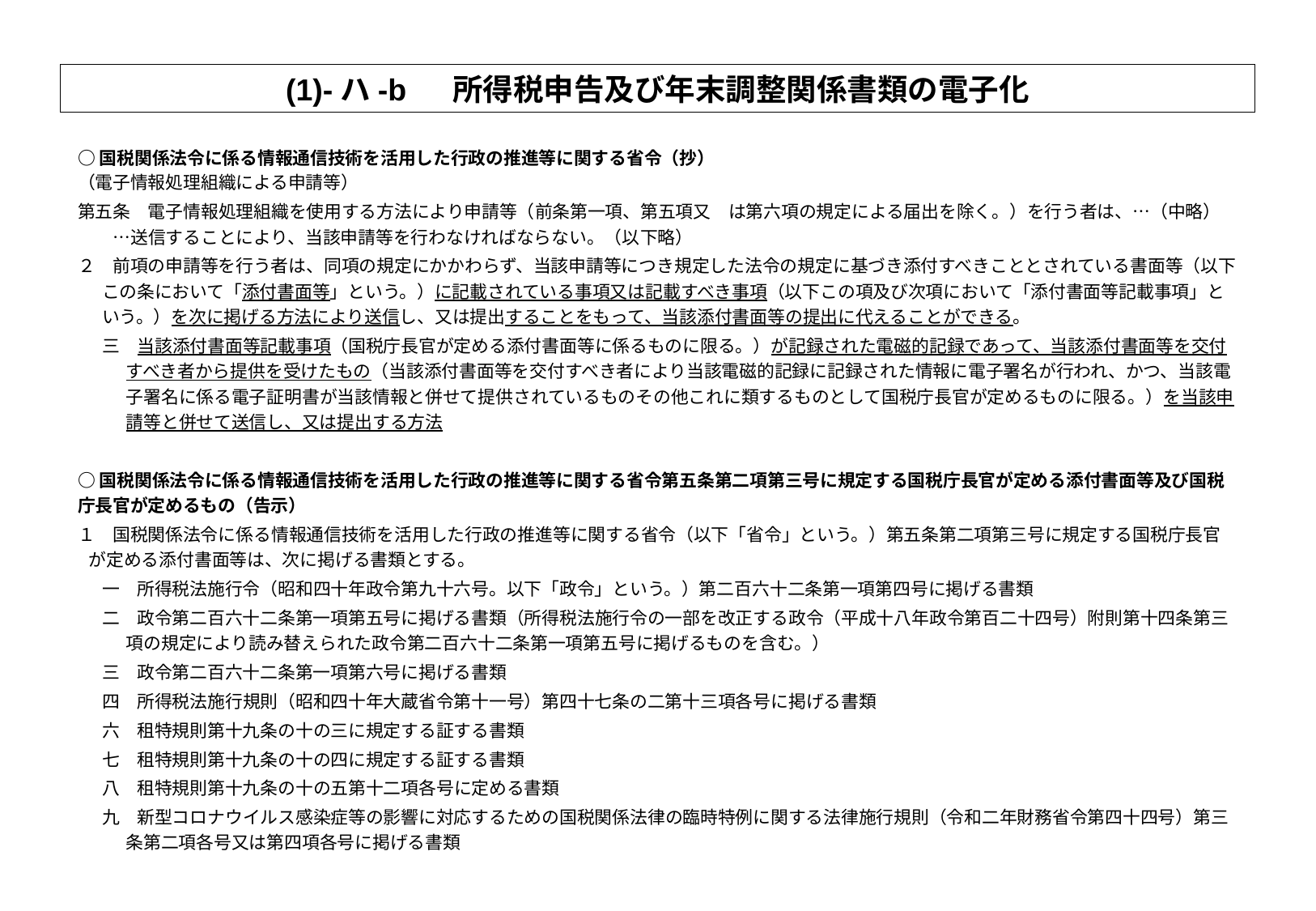

(1)-ハ-b 　所得税申告及び年末調整関係書類の電子化

○国税関係法令に係る情報通信技術を活用した行政の推進等に関する省令（抄）
（電子情報処理組織による申請等）
第五条　電子情報処理組織を使用する方法により申請等（前条第一項、第五項又　は第六項の規定による届出を除く。）を行う者は、…（中略）…送信することにより、当該申請等を行わなければならない。（以下略）
２　前項の申請等を行う者は、同項の規定にかかわらず、当該申請等につき規定した法令の規定に基づき添付すべきこととされている書面等（以下この条において「添付書面等」という。）に記載されている事項又は記載すべき事項（以下この項及び次項において「添付書面等記載事項」という。）を次に掲げる方法により送信し、又は提出することをもって、当該添付書面等の提出に代えることができる。
三　当該添付書面等記載事項（国税庁長官が定める添付書面等に係るものに限る。）が記録された電磁的記録であって、当該添付書面等を交付すべき者から提供を受けたもの（当該添付書面等を交付すべき者により当該電磁的記録に記録された情報に電子署名が行われ、かつ、当該電子署名に係る電子証明書が当該情報と併せて提供されているものその他これに類するものとして国税庁長官が定めるものに限る。）を当該申請等と併せて送信し、又は提出する方法

○国税関係法令に係る情報通信技術を活用した行政の推進等に関する省令第五条第二項第三号に規定する国税庁長官が定める添付書面等及び国税庁長官が定めるもの（告示）
１　国税関係法令に係る情報通信技術を活用した行政の推進等に関する省令（以下「省令」という。）第五条第二項第三号に規定する国税庁長官が定める添付書面等は、次に掲げる書類とする。
一　所得税法施行令（昭和四十年政令第九十六号。以下「政令」という。）第二百六十二条第一項第四号に掲げる書類
二　政令第二百六十二条第一項第五号に掲げる書類（所得税法施行令の一部を改正する政令（平成十八年政令第百二十四号）附則第十四条第三項の規定により読み替えられた政令第二百六十二条第一項第五号に掲げるものを含む。）
三　政令第二百六十二条第一項第六号に掲げる書類
四　所得税法施行規則（昭和四十年大蔵省令第十一号）第四十七条の二第十三項各号に掲げる書類
六　租特規則第十九条の十の三に規定する証する書類
七　租特規則第十九条の十の四に規定する証する書類
八　租特規則第十九条の十の五第十二項各号に定める書類
九　新型コロナウイルス感染症等の影響に対応するための国税関係法律の臨時特例に関する法律施行規則（令和二年財務省令第四十四号）第三条第二項各号又は第四項各号に掲げる書類